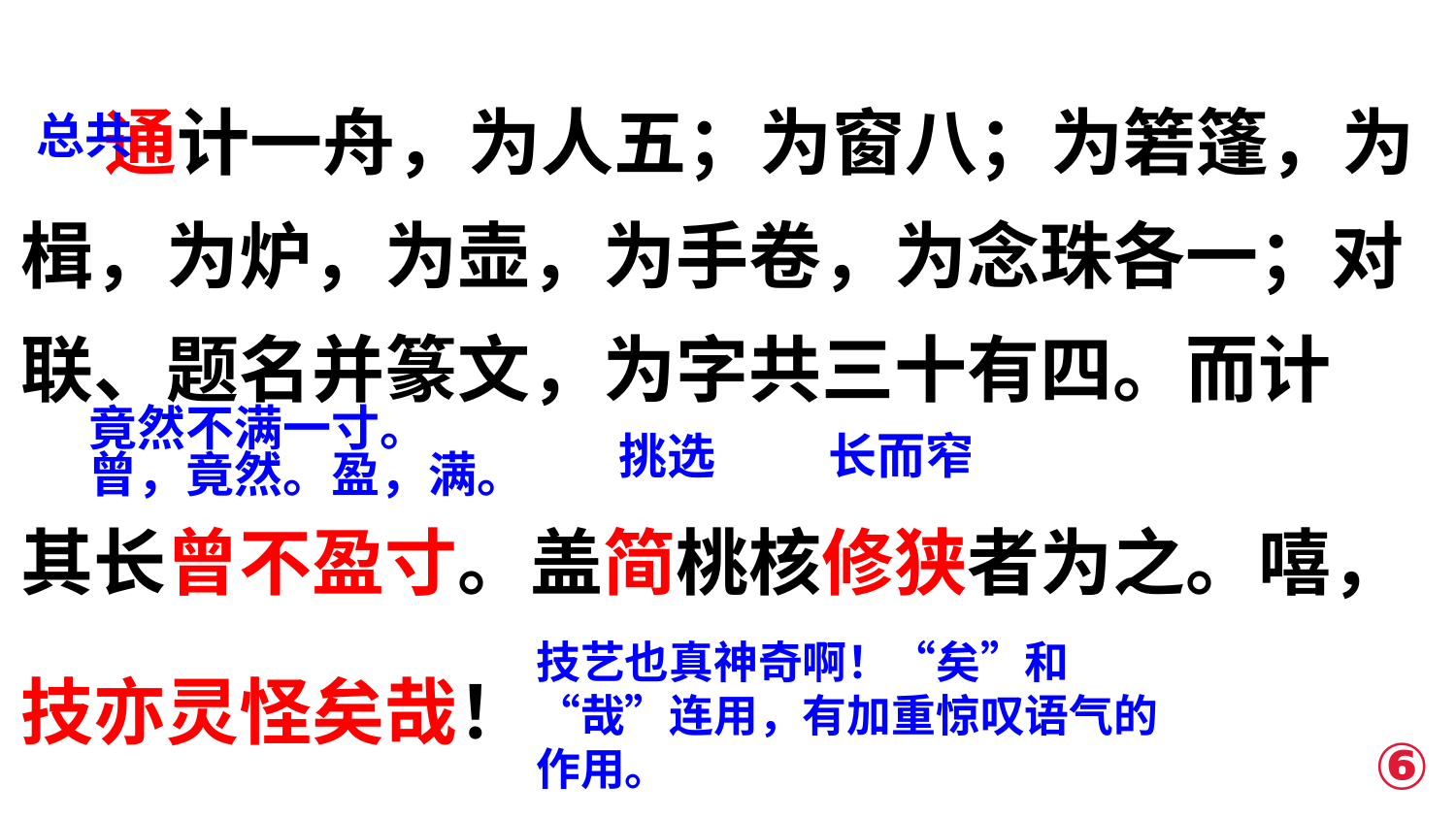

通计一舟，为人五；为窗八；为箬篷，为楫，为炉，为壶，为手卷，为念珠各一；对联、题名并篆文，为字共三十有四。而计
其长曾不盈寸。盖简桃核修狭者为之。嘻，
技亦灵怪矣哉！
总共
竟然不满一寸。
曾，竟然。盈，满。
挑选
长而窄
技艺也真神奇啊！“矣”和“哉”连用，有加重惊叹语气的作用。
⑥